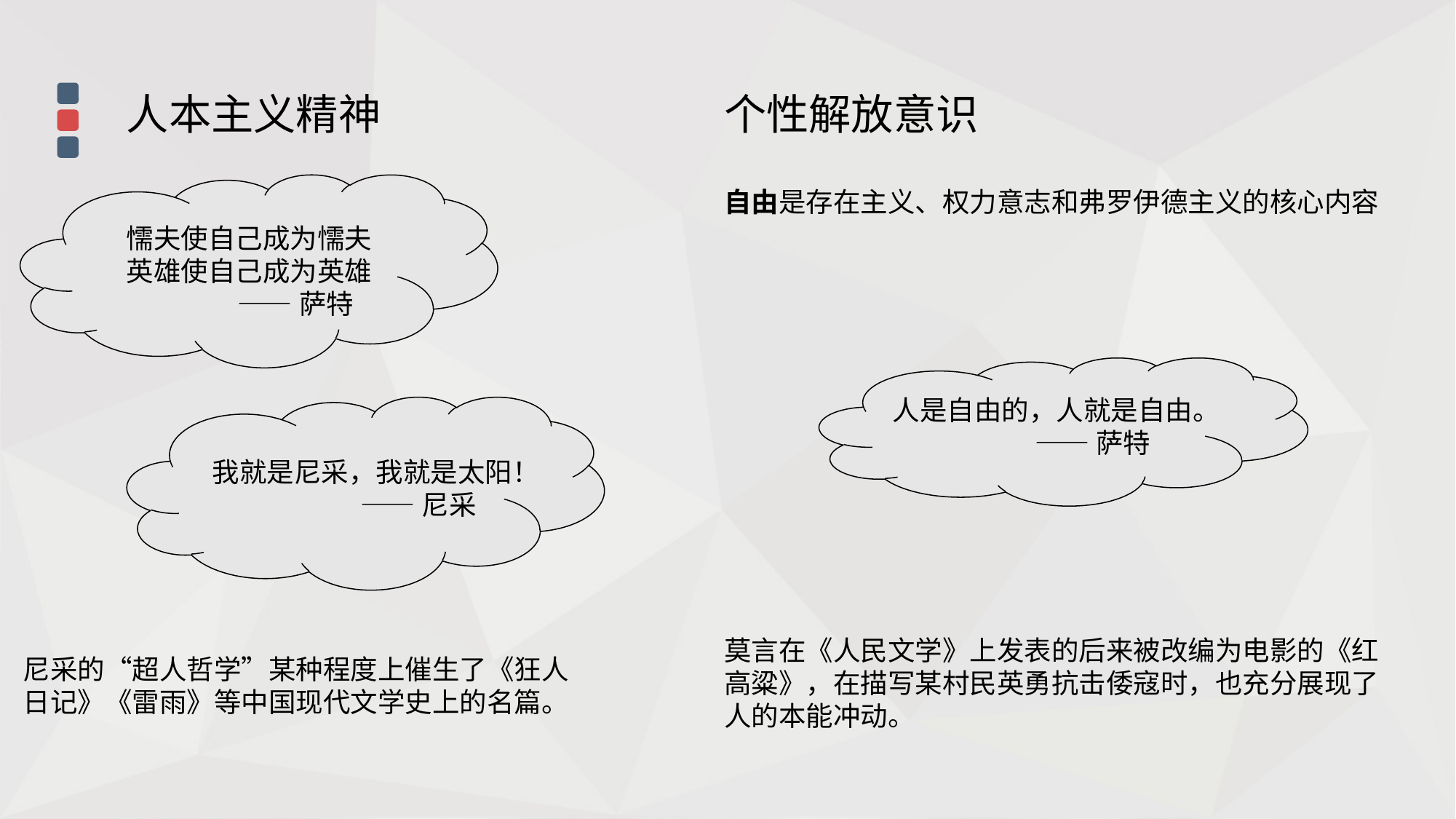

人本主义精神
个性解放意识

自由是存在主义、权力意志和弗罗伊德主义的核心内容
懦夫使自己成为懦夫
英雄使自己成为英雄
                  ——萨特

人是自由的，人就是自由。
                       ——萨特

我就是尼采，我就是太阳！
                        ——尼采
莫言在《人民文学》上发表的后来被改编为电影的《红高粱》，在描写某村民英勇抗击倭寇时，也充分展现了人的本能冲动。
尼采的“超人哲学”某种程度上催生了《狂人日记》《雷雨》等中国现代文学史上的名篇。